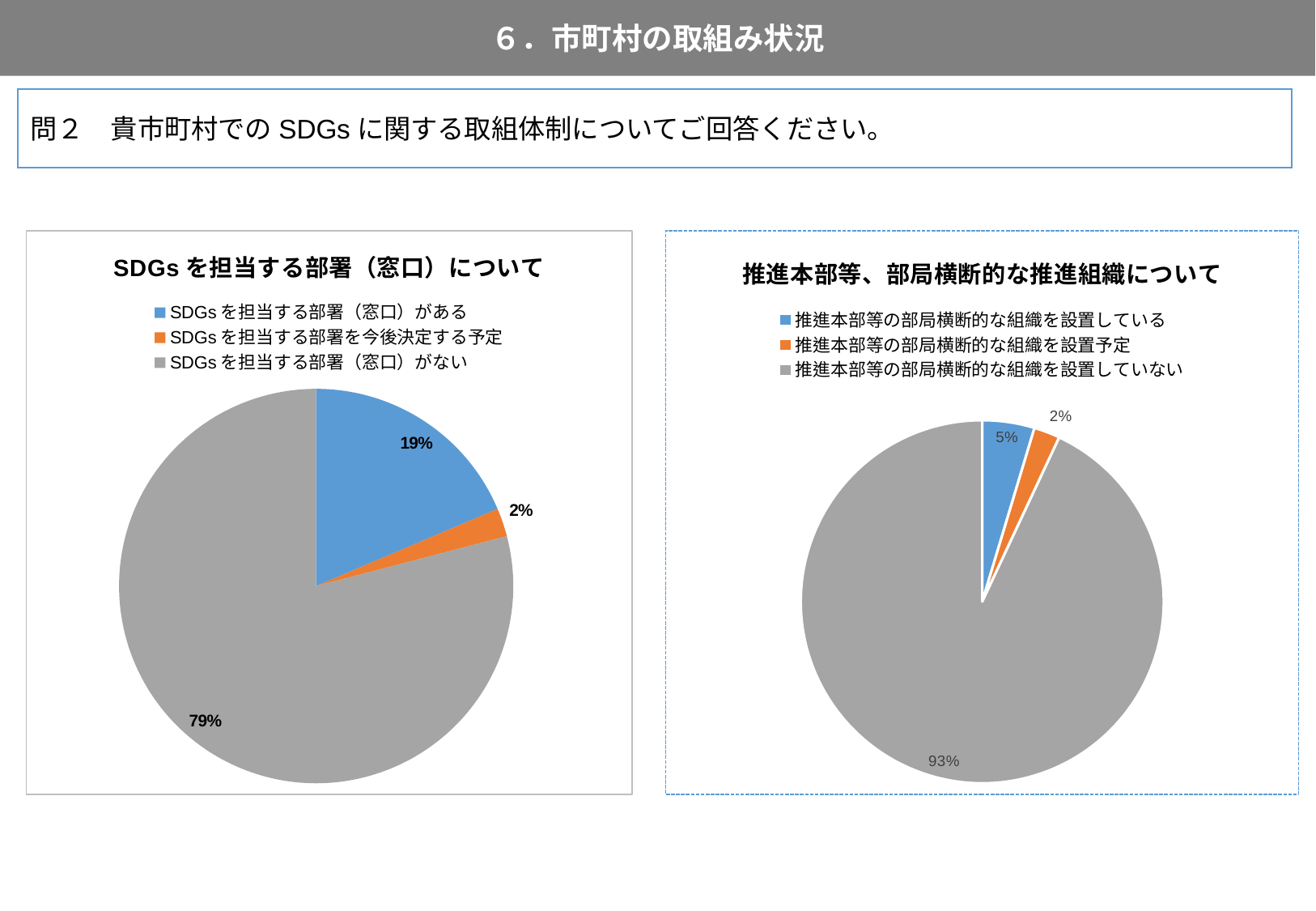

６．市町村の取組み状況
84
問２　貴市町村でのSDGsに関する取組体制についてご回答ください。

### Chart: 推進本部等、部局横断的な推進組織について

| Category |  |
|---|---|
| 推進本部等の部局横断的な組織を設置している | 2.0 |
| 推進本部等の部局横断的な組織を設置予定 | 1.0 |
| 推進本部等の部局横断的な組織を設置していない | 40.0 |

### Chart: SDGsを担当する部署（窓口）について

| Category |  |
|---|---|
| SDGsを担当する部署（窓口）がある | 8.0 |
| SDGsを担当する部署を今後決定する予定 | 1.0 |
| SDGsを担当する部署（窓口）がない | 34.0 |